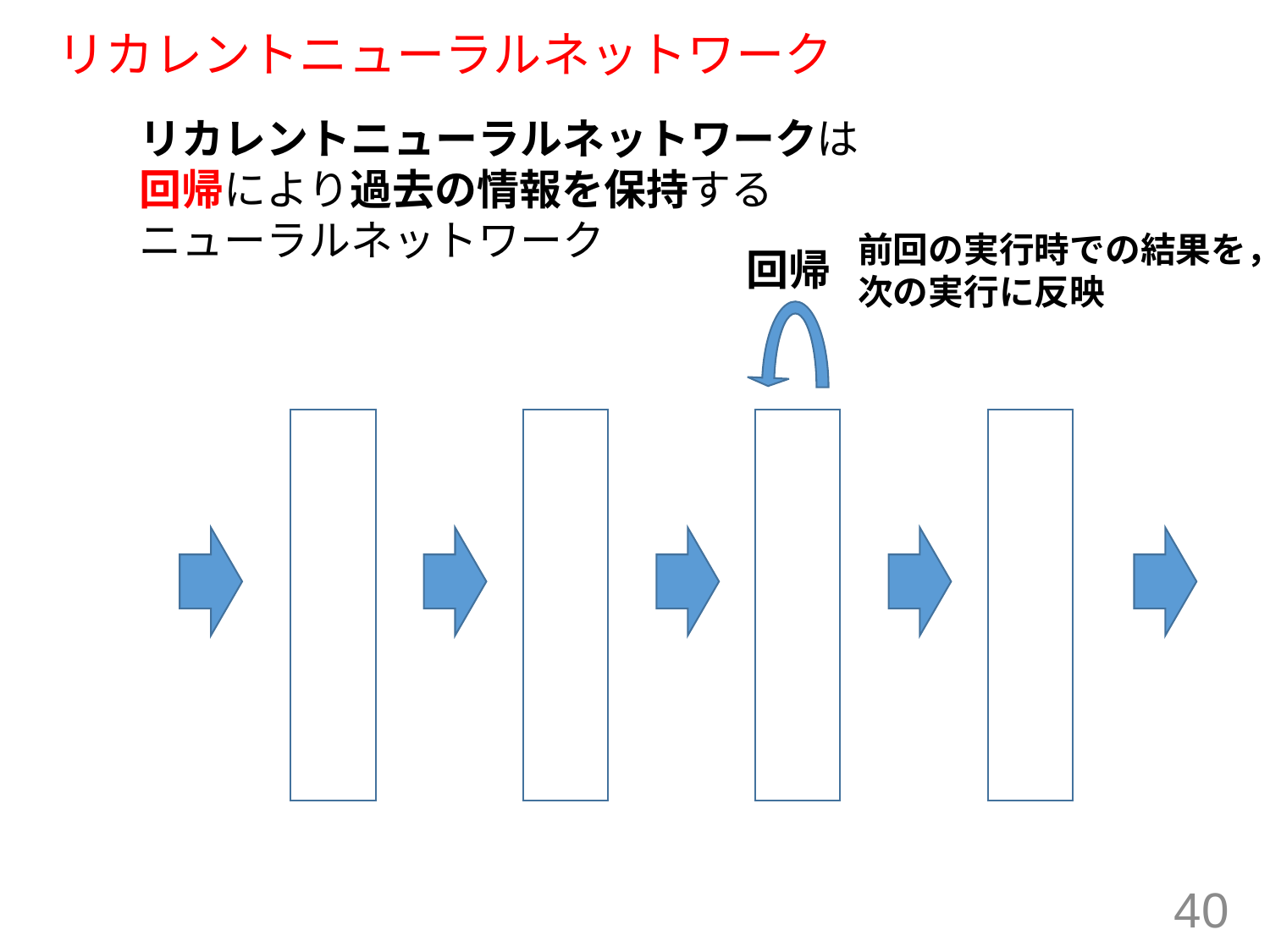

# リカレントニューラルネットワーク
リカレントニューラルネットワークは
回帰により過去の情報を保持する
ニューラルネットワーク
前回の実行時での結果を，
次の実行に反映
回帰

40